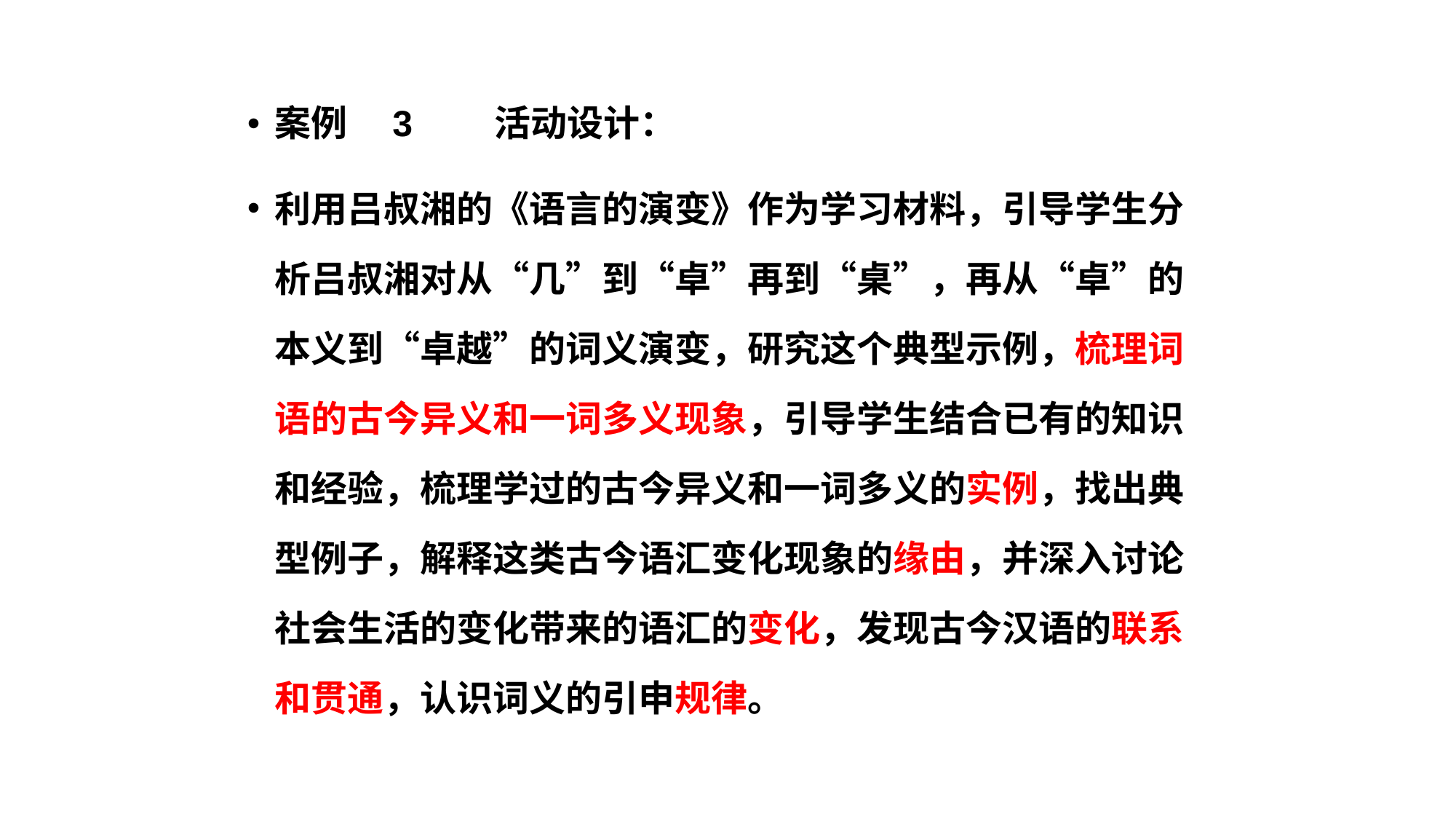

案例　3　　活动设计：
利用吕叔湘的《语言的演变》作为学习材料，引导学生分析吕叔湘对从“几”到“卓”再到“桌”，再从“卓”的本义到“卓越”的词义演变，研究这个典型示例，梳理词语的古今异义和一词多义现象，引导学生结合已有的知识和经验，梳理学过的古今异义和一词多义的实例，找出典型例子，解释这类古今语汇变化现象的缘由，并深入讨论社会生活的变化带来的语汇的变化，发现古今汉语的联系和贯通，认识词义的引申规律。